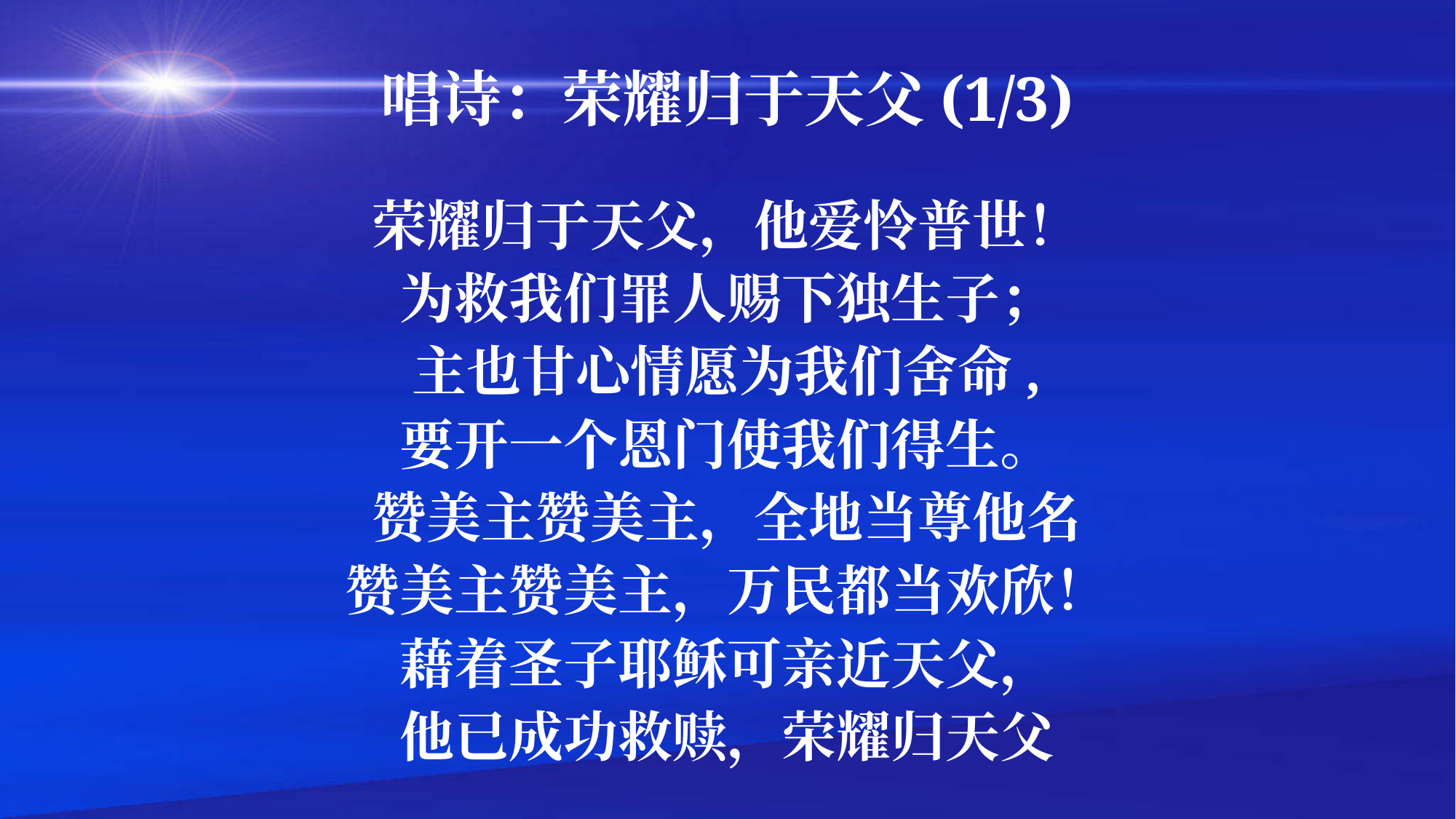

# 唱诗：荣耀归于天父(1/3)
荣耀归于天父，他爱怜普世！
为救我们罪人赐下独生子；
主也甘心情愿为我们舍命,
要开一个恩门使我们得生。
赞美主赞美主，全地当尊他名
赞美主赞美主，万民都当欢欣！
藉着圣子耶稣可亲近天父，
他已成功救赎，荣耀归天父